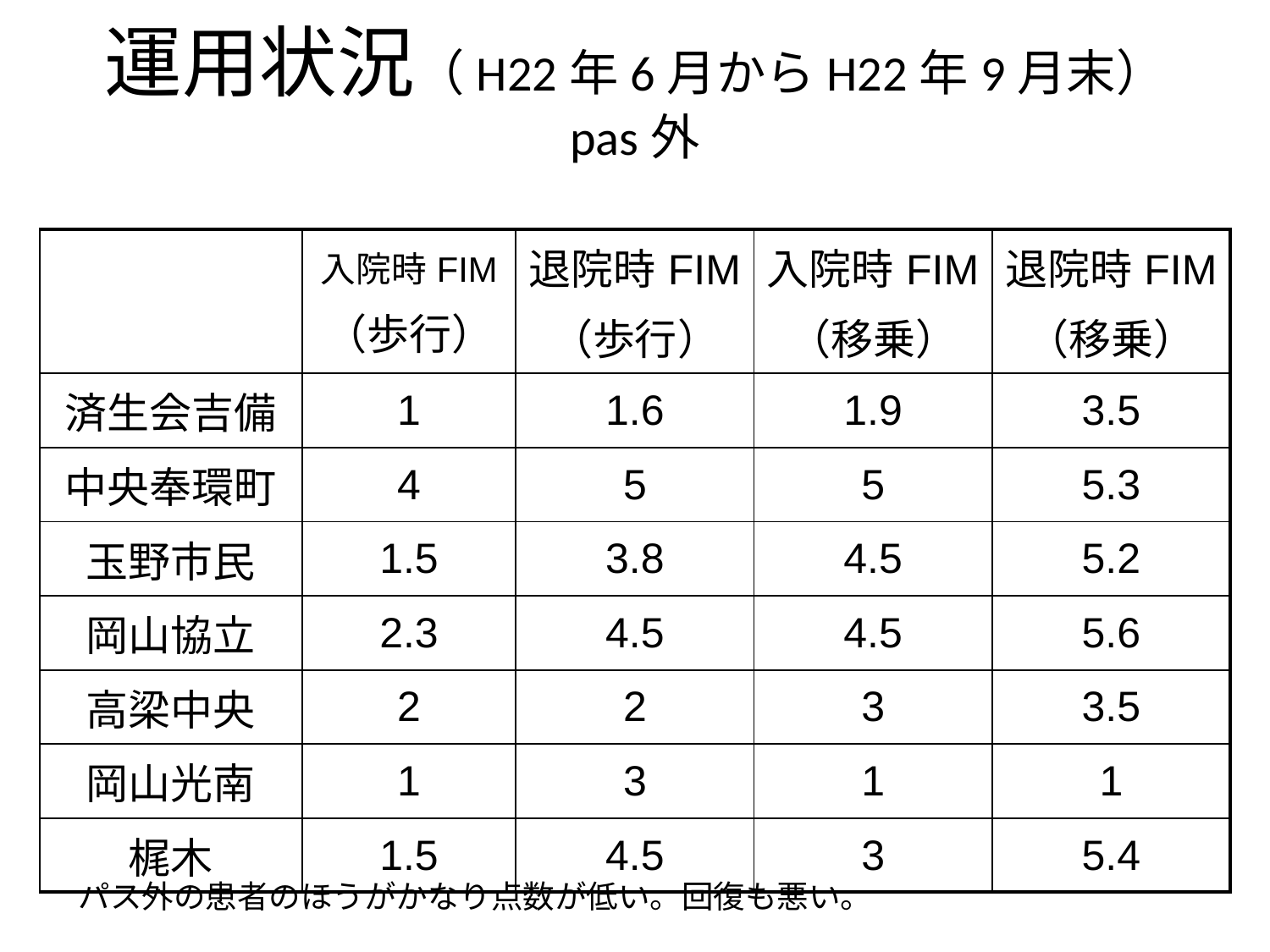

# 運用状況（H22年6月からH22年9月末） pas外
|  | 入院時FIM （歩行） | 退院時FIM （歩行） | 入院時FIM （移乗） | 退院時FIM （移乗） |
| --- | --- | --- | --- | --- |
| 済生会吉備 | 1 | 1.6 | 1.9 | 3.5 |
| 中央奉環町 | 4 | 5 | 5 | 5.3 |
| 玉野市民 | 1.5 | 3.8 | 4.5 | 5.2 |
| 岡山協立 | 2.3 | 4.5 | 4.5 | 5.6 |
| 高梁中央 | 2 | 2 | 3 | 3.5 |
| 岡山光南 | 1 | 3 | 1 | 1 |
| 梶木 | 1.5 | 4.5 | 3 | 5.4 |

パス外の患者のほうがかなり点数が低い。回復も悪い。